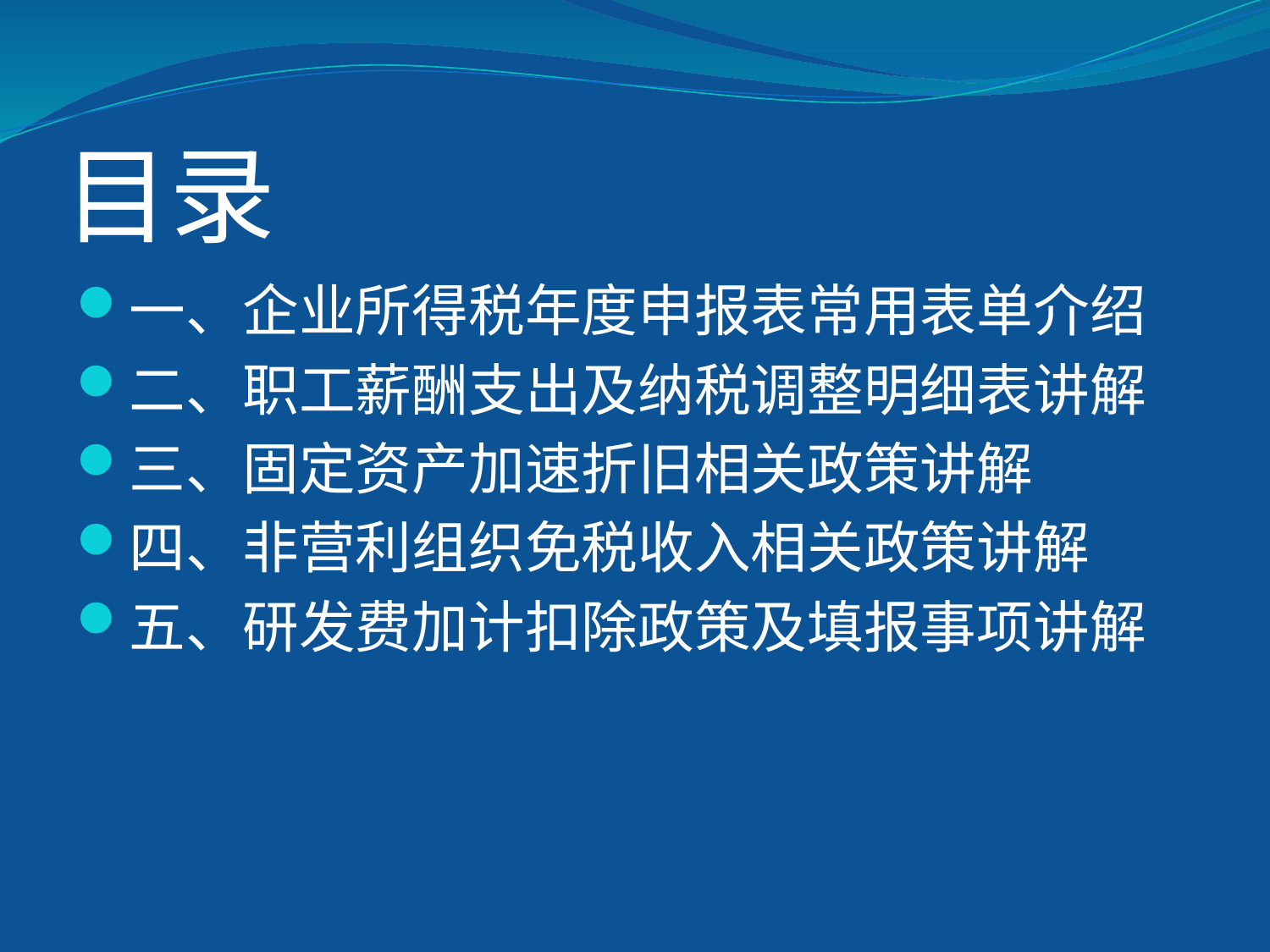

# 目录
一、企业所得税年度申报表常用表单介绍
二、职工薪酬支出及纳税调整明细表讲解
三、固定资产加速折旧相关政策讲解
四、非营利组织免税收入相关政策讲解
五、研发费加计扣除政策及填报事项讲解